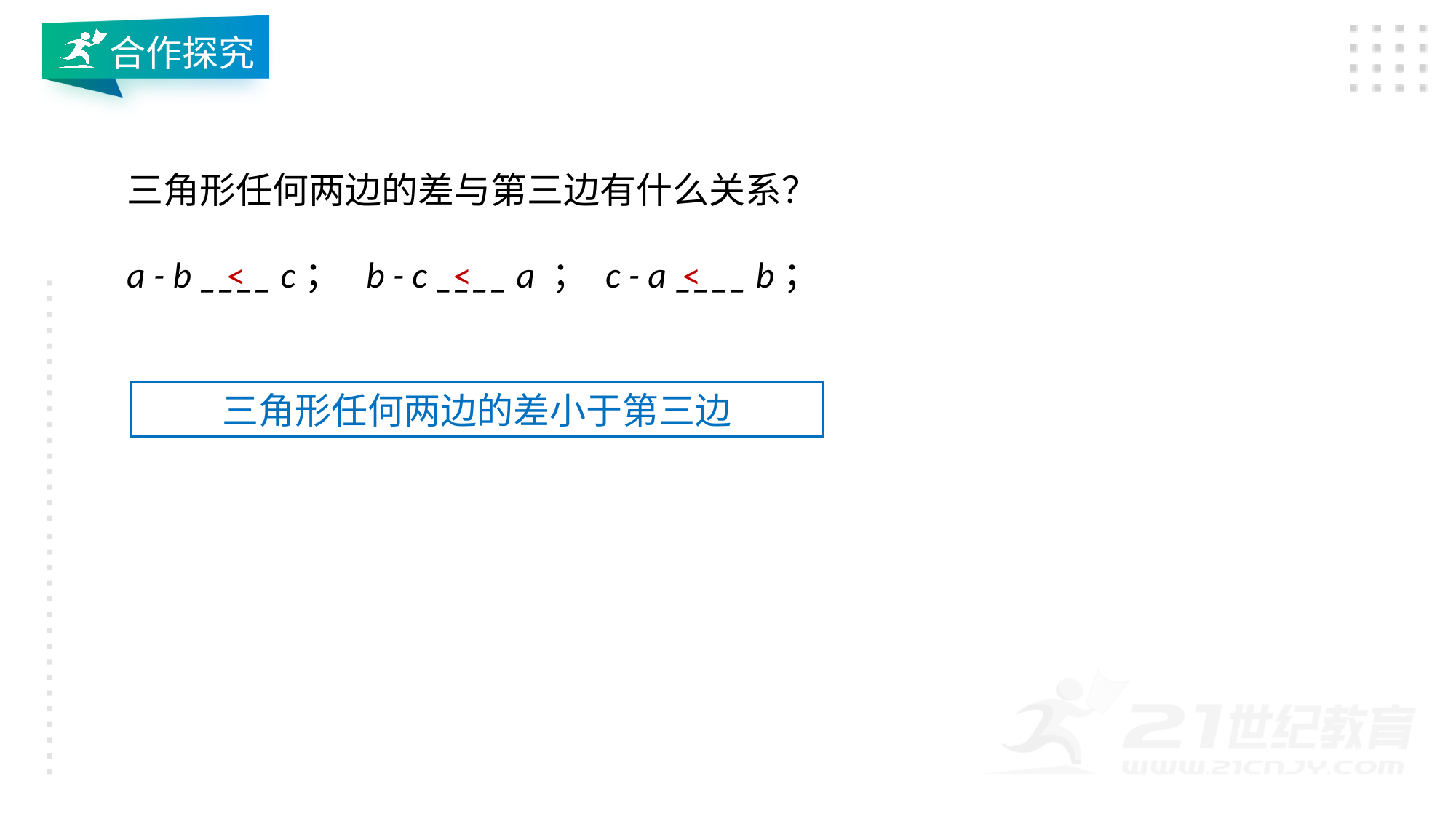

合作探究
三角形任何两边的差与第三边有什么关系？
a - b ____ c；  b - c ____ a ； c - a ____ b；
<
<
<
三角形任何两边的差小于第三边